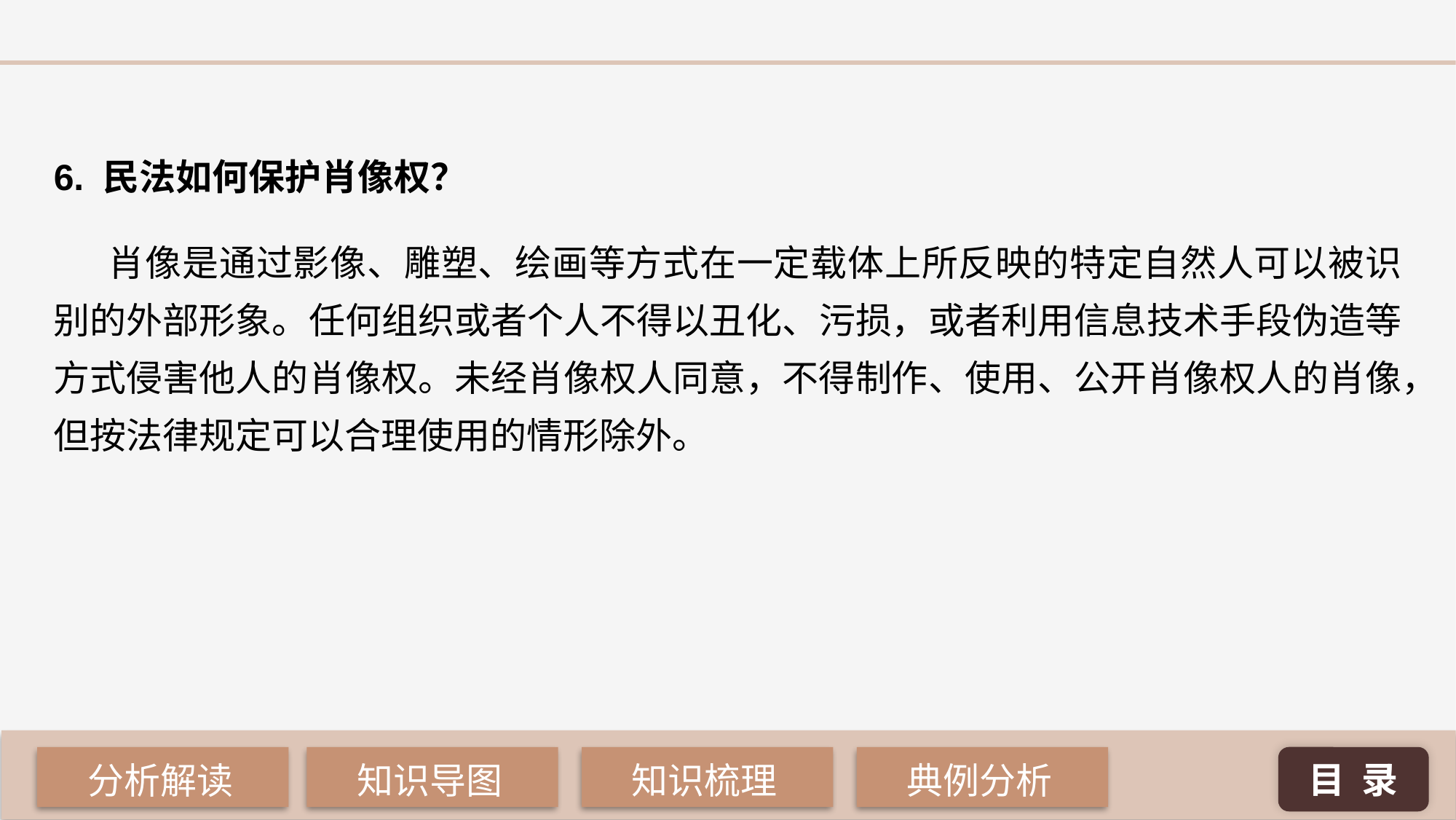

6. 民法如何保护肖像权？
肖像是通过影像、雕塑、绘画等方式在一定载体上所反映的特定自然人可以被识别的外部形象。任何组织或者个人不得以丑化、污损，或者利用信息技术手段伪造等方式侵害他人的肖像权。未经肖像权人同意，不得制作、使用、公开肖像权人的肖像，但按法律规定可以合理使用的情形除外。